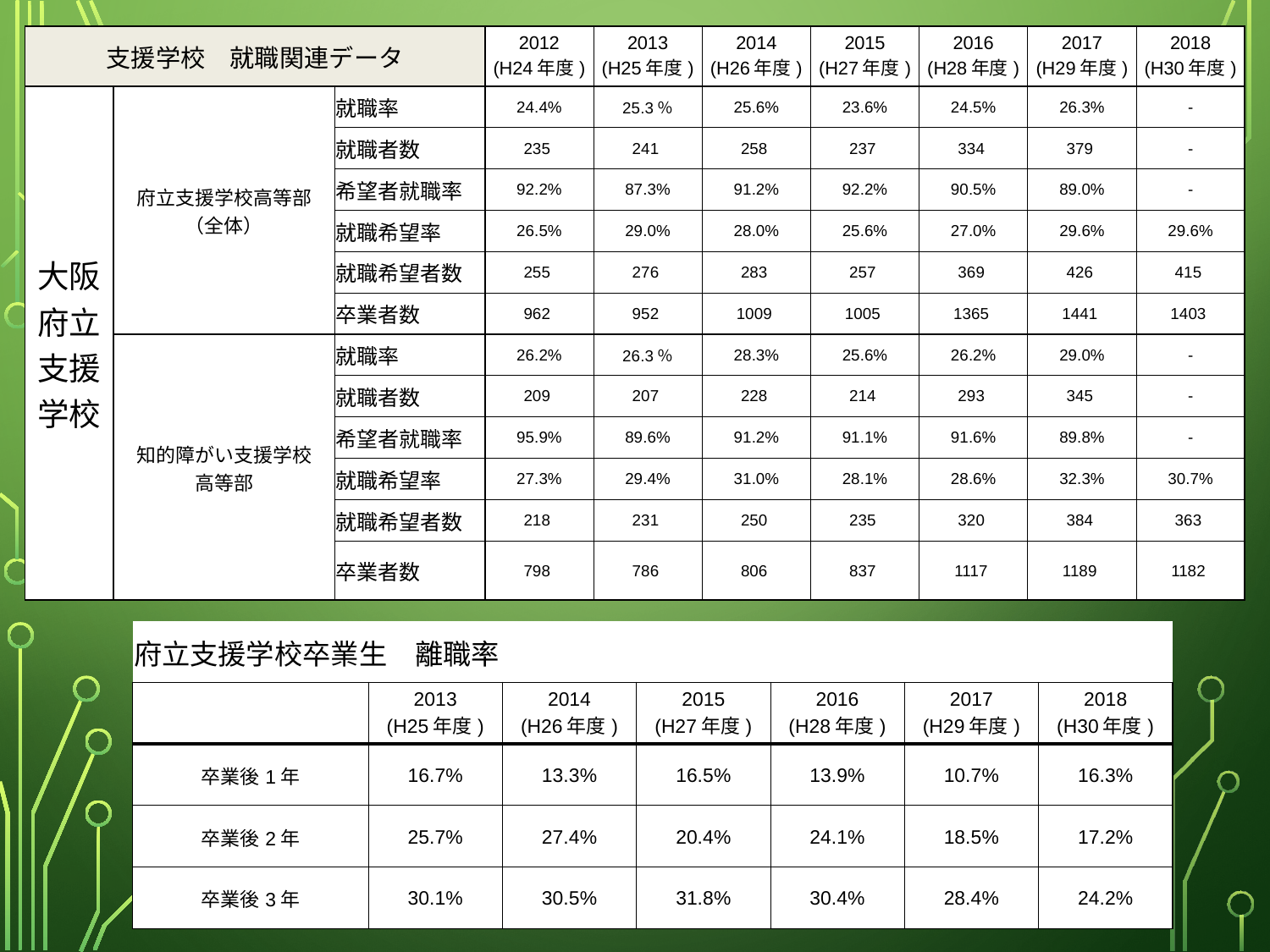

| 支援学校　就職関連データ |  |  | 2012 (H24年度) | 2013 (H25年度) | 2014 (H26年度) | 2015 (H27年度) | 2016 (H28年度) | 2017 (H29年度) | 2018 (H30年度) |
| --- | --- | --- | --- | --- | --- | --- | --- | --- | --- |
| 大阪府立支援学校 | 府立支援学校高等部 （全体） | 就職率 | 24.4% | 25.3％ | 25.6% | 23.6% | 24.5% | 26.3% | - |
|  |  | 就職者数 | 235 | 241 | 258 | 237 | 334 | 379 | - |
|  |  | 希望者就職率 | 92.2% | 87.3% | 91.2% | 92.2% | 90.5% | 89.0% | - |
|  |  | 就職希望率 | 26.5% | 29.0% | 28.0% | 25.6% | 27.0% | 29.6% | 29.6% |
|  |  | 就職希望者数 | 255 | 276 | 283 | 257 | 369 | 426 | 415 |
|  |  | 卒業者数 | 962 | 952 | 1009 | 1005 | 1365 | 1441 | 1403 |
|  | 知的障がい支援学校 高等部 | 就職率 | 26.2% | 26.3％ | 28.3% | 25.6% | 26.2% | 29.0% | - |
|  |  | 就職者数 | 209 | 207 | 228 | 214 | 293 | 345 | - |
|  |  | 希望者就職率 | 95.9% | 89.6% | 91.2% | 91.1% | 91.6% | 89.8% | - |
|  |  | 就職希望率 | 27.3% | 29.4% | 31.0% | 28.1% | 28.6% | 32.3% | 30.7% |
|  |  | 就職希望者数 | 218 | 231 | 250 | 235 | 320 | 384 | 363 |
|  |  | 卒業者数 | 798 | 786 | 806 | 837 | 1117 | 1189 | 1182 |
| 府立支援学校卒業生　離職率 |  |  |  |  |  |  |
| --- | --- | --- | --- | --- | --- | --- |
|  | 2013 (H25年度) | 2014 (H26年度) | 2015 (H27年度) | 2016 (H28年度) | 2017 (H29年度) | 2018 (H30年度) |
| 卒業後1年 | 16.7% | 13.3% | 16.5% | 13.9% | 10.7% | 16.3% |
| 卒業後2年 | 25.7% | 27.4% | 20.4% | 24.1% | 18.5% | 17.2% |
| 卒業後3年 | 30.1% | 30.5% | 31.8% | 30.4% | 28.4% | 24.2% |
昨年度末時点　　C-stepの雇用を前提とした実習受入企業リストのうち、実習希望がなかったリストは８社
　⇒　受入先はある！！
希望者全員が就職しても　就職率　３０．７％
★　就職希望者の増加が必要